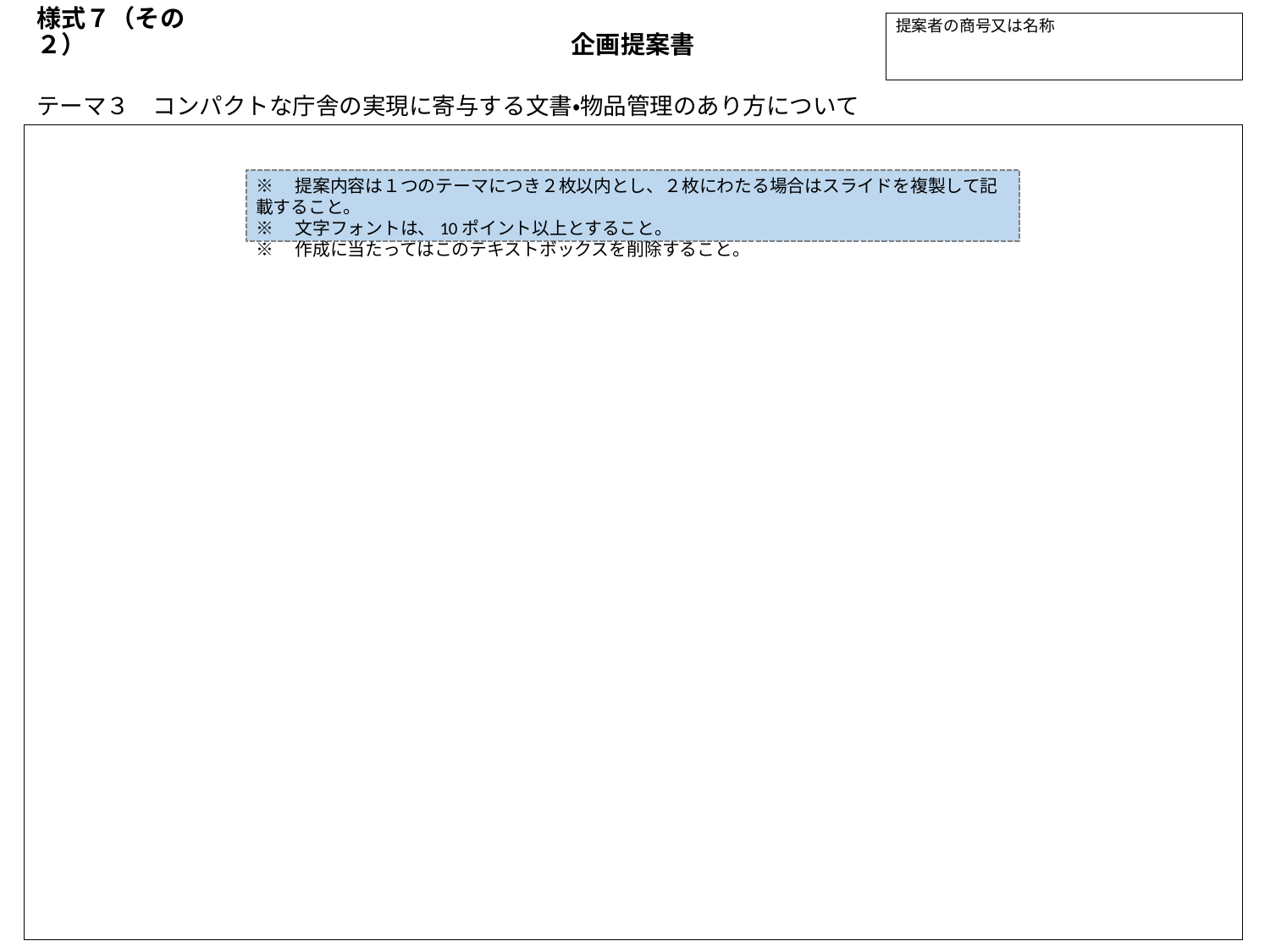

提案者の商号又は名称

様式７（その２）
企画提案書
# テーマ３　コンパクトな庁舎の実現に寄与する文書・物品管理のあり方について

※　提案内容は１つのテーマにつき２枚以内とし、２枚にわたる場合はスライドを複製して記載すること。
※　文字フォントは、10ポイント以上とすること。
※　作成に当たってはこのテキストボックスを削除すること。